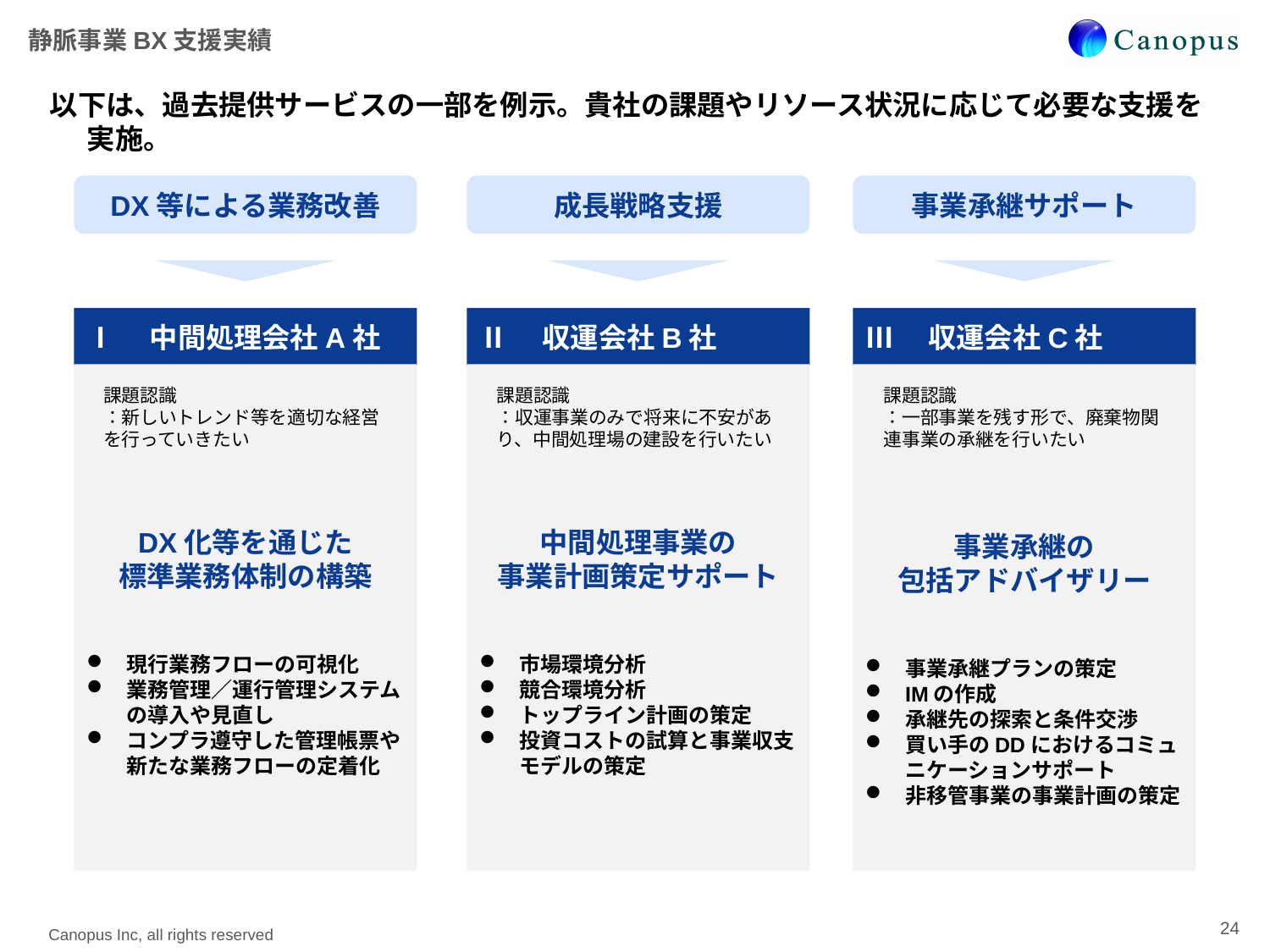

静脈事業BX支援実績
以下は、過去提供サービスの一部を例示。貴社の課題やリソース状況に応じて必要な支援を実施。
DX等による業務改善
成長戦略支援
事業承継サポート

Ⅰ　中間処理会社A社
Ⅱ　収運会社B社
Ⅲ　収運会社C社

DX化等を通じた
標準業務体制の構築

現行業務フローの可視化
業務管理／運行管理システムの導入や見直し
コンプラ遵守した管理帳票や
新たな業務フローの定着化

中間処理事業の
事業計画策定サポート

市場環境分析
競合環境分析
トップライン計画の策定
投資コストの試算と事業収支
モデルの策定

事業承継の
包括アドバイザリー

事業承継プランの策定
IMの作成
承継先の探索と条件交渉
買い手のDDにおけるコミュニケーションサポート
非移管事業の事業計画の策定
課題認識
：新しいトレンド等を適切な経営を行っていきたい
課題認識
：収運事業のみで将来に不安があり、中間処理場の建設を行いたい
課題認識
：一部事業を残す形で、廃棄物関連事業の承継を行いたい
24